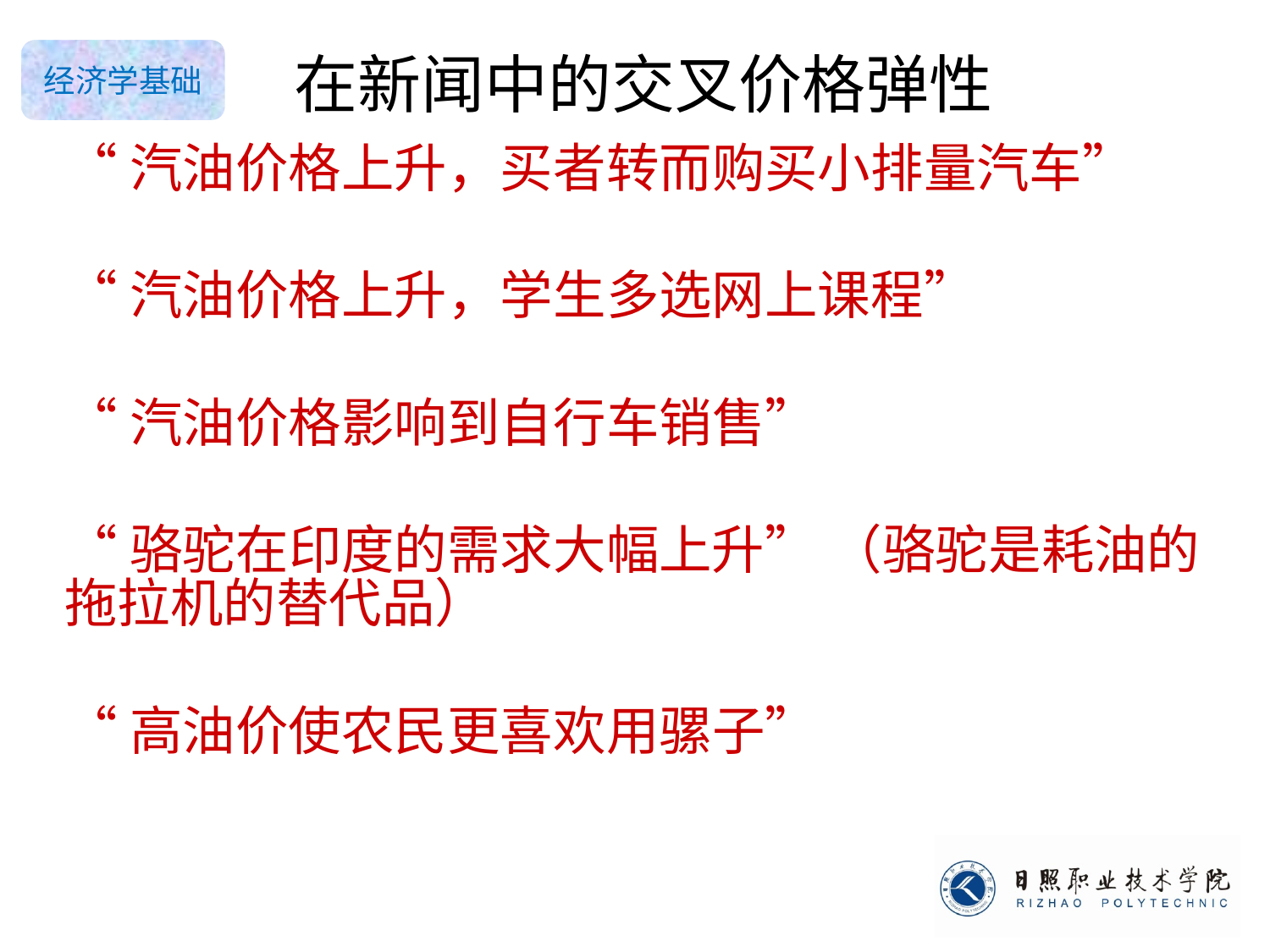

# 在新闻中的交叉价格弹性
“汽油价格上升，买者转而购买小排量汽车”
“汽油价格上升，学生多选网上课程”
“汽油价格影响到自行车销售”
“骆驼在印度的需求大幅上升” （骆驼是耗油的拖拉机的替代品）
“高油价使农民更喜欢用骡子”